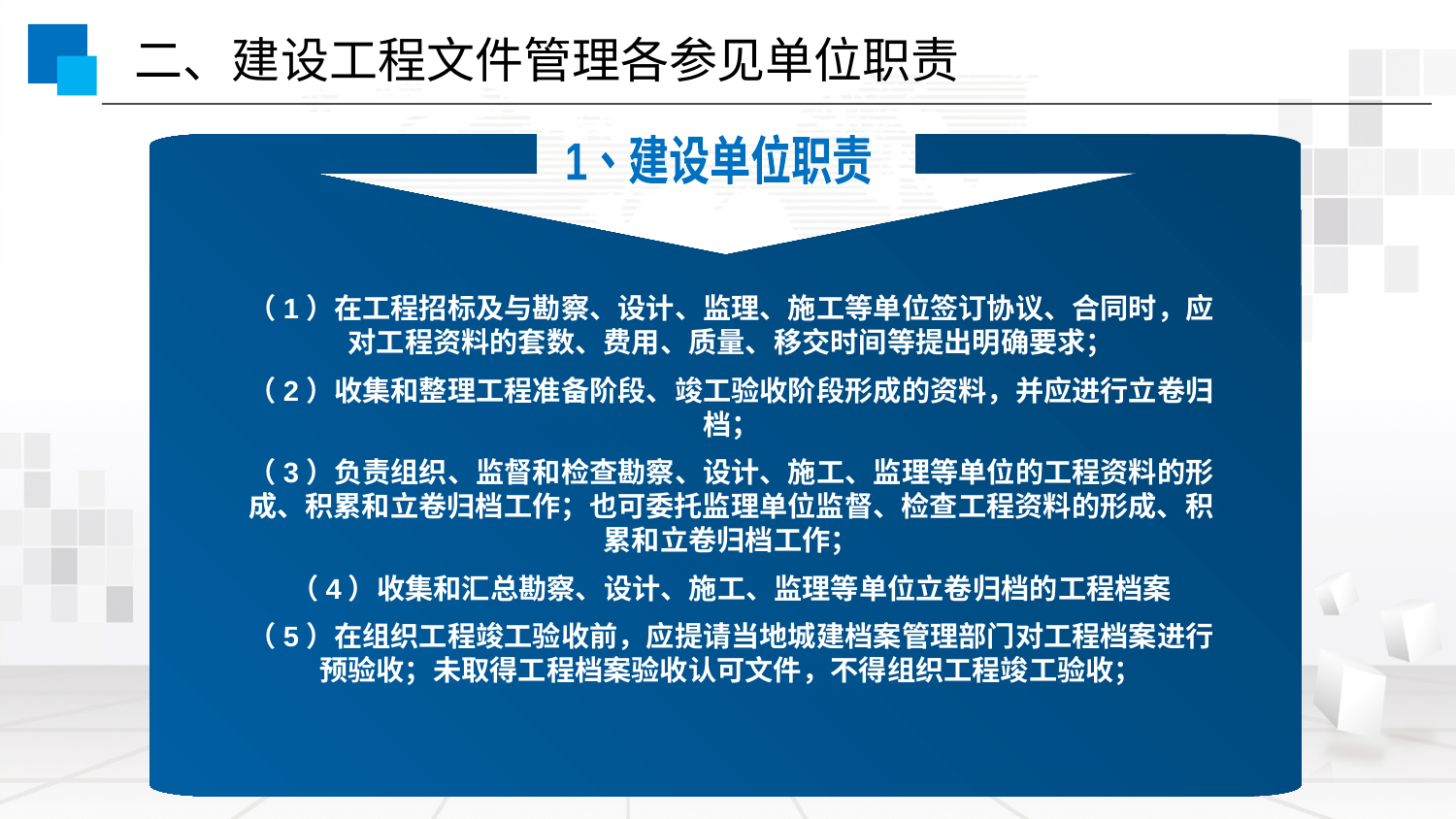

二、建设工程文件管理各参见单位职责
1、建设单位职责
（1）在工程招标及与勘察、设计、监理、施工等单位签订协议、合同时，应对工程资料的套数、费用、质量、移交时间等提出明确要求；
（2）收集和整理工程准备阶段、竣工验收阶段形成的资料，并应进行立卷归档；
（3）负责组织、监督和检查勘察、设计、施工、监理等单位的工程资料的形成、积累和立卷归档工作；也可委托监理单位监督、检查工程资料的形成、积累和立卷归档工作；
（4）收集和汇总勘察、设计、施工、监理等单位立卷归档的工程档案
（5）在组织工程竣工验收前，应提请当地城建档案管理部门对工程档案进行预验收；未取得工程档案验收认可文件，不得组织工程竣工验收；